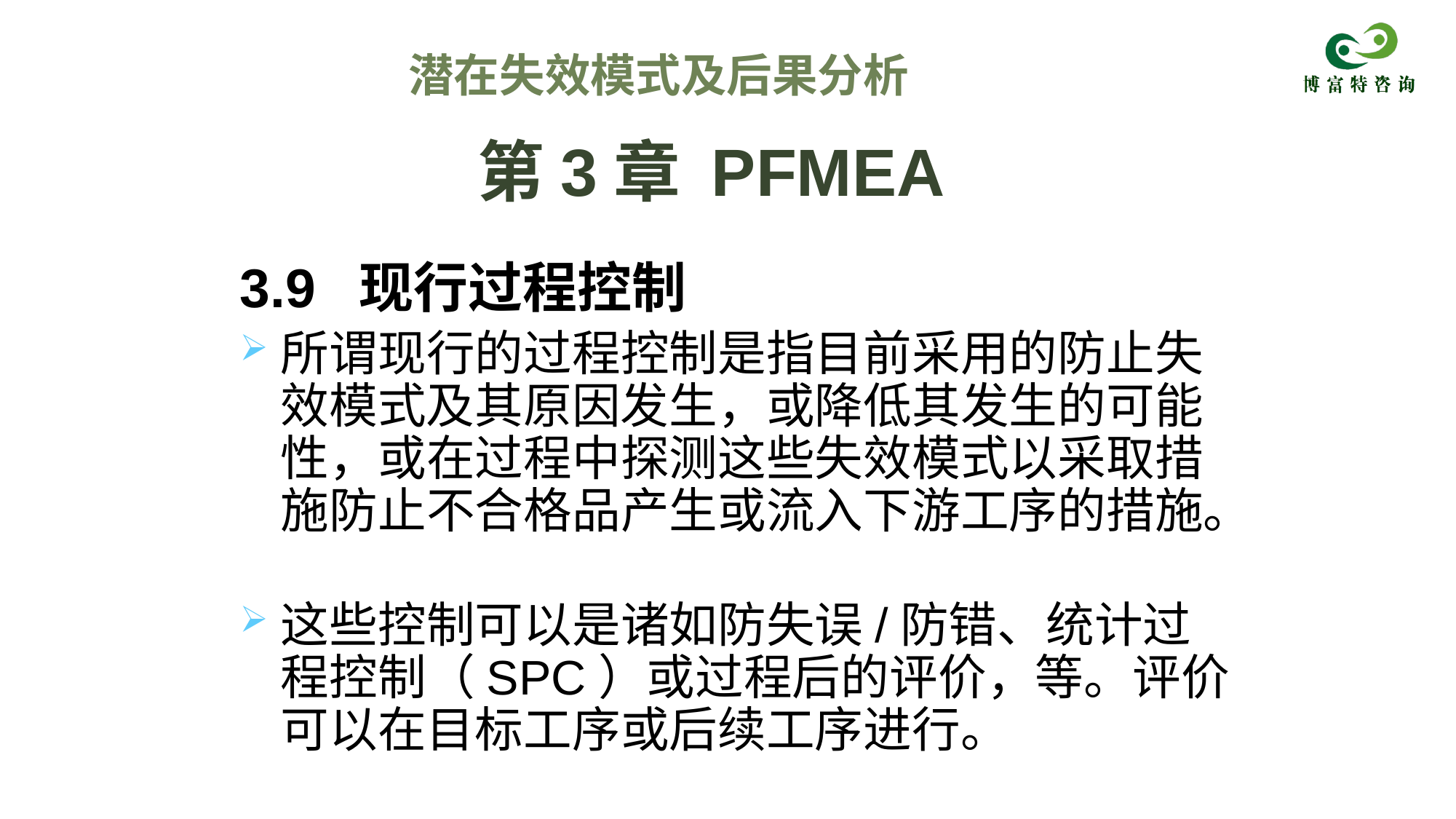

潜在失效模式及后果分析
# 第3章 PFMEA
3.9  现行过程控制
所谓现行的过程控制是指目前采用的防止失效模式及其原因发生，或降低其发生的可能性，或在过程中探测这些失效模式以采取措施防止不合格品产生或流入下游工序的措施。
这些控制可以是诸如防失误/防错、统计过程控制（SPC）或过程后的评价，等。评价可以在目标工序或后续工序进行。
58